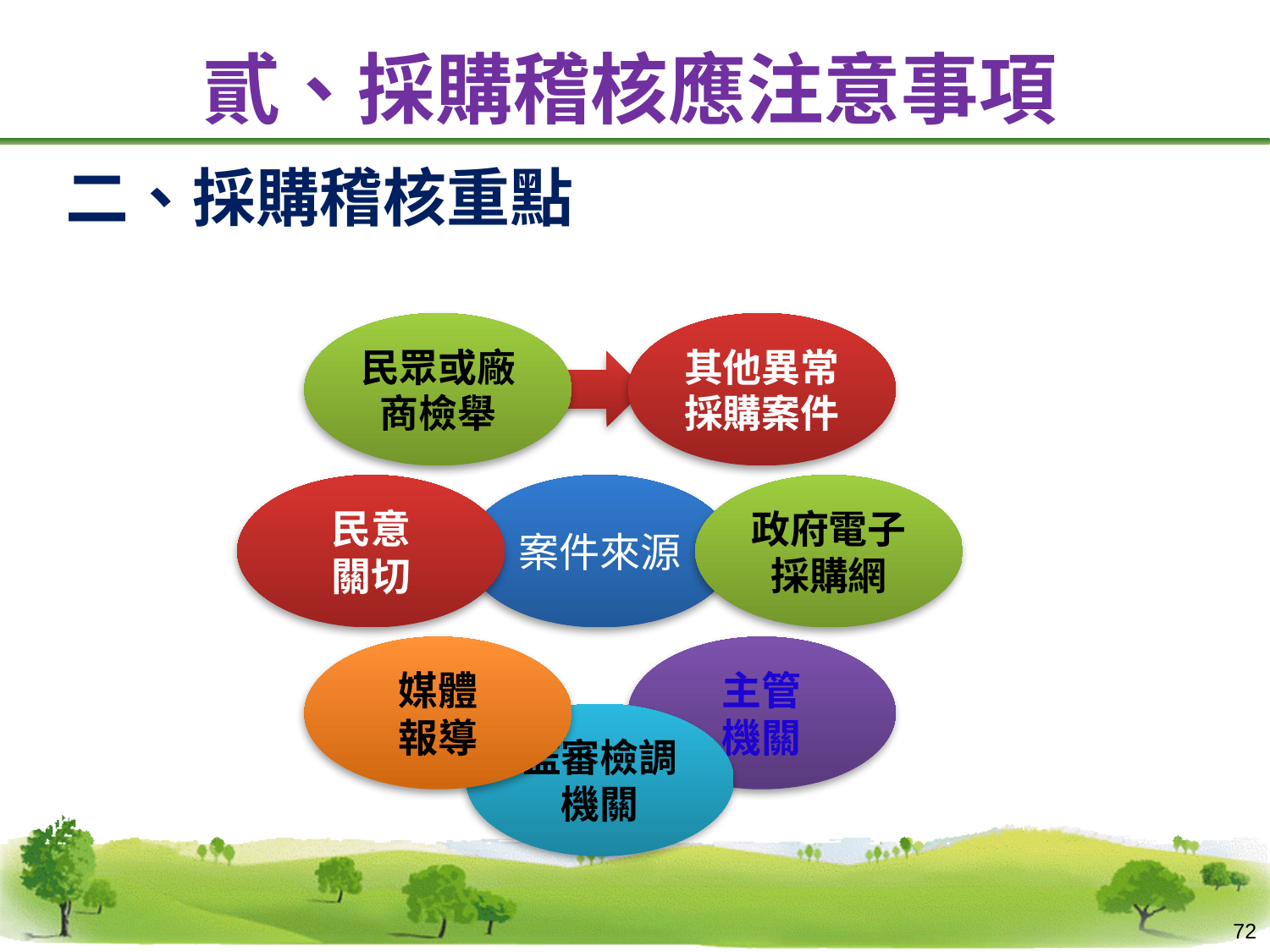

# 貳、採購稽核應注意事項
二、採購稽核重點

案件來源
監審檢調機關
媒體
報導
民意
關切
民眾或廠商檢舉
主管
機關
政府電子採購網
其他異常採購案件
72